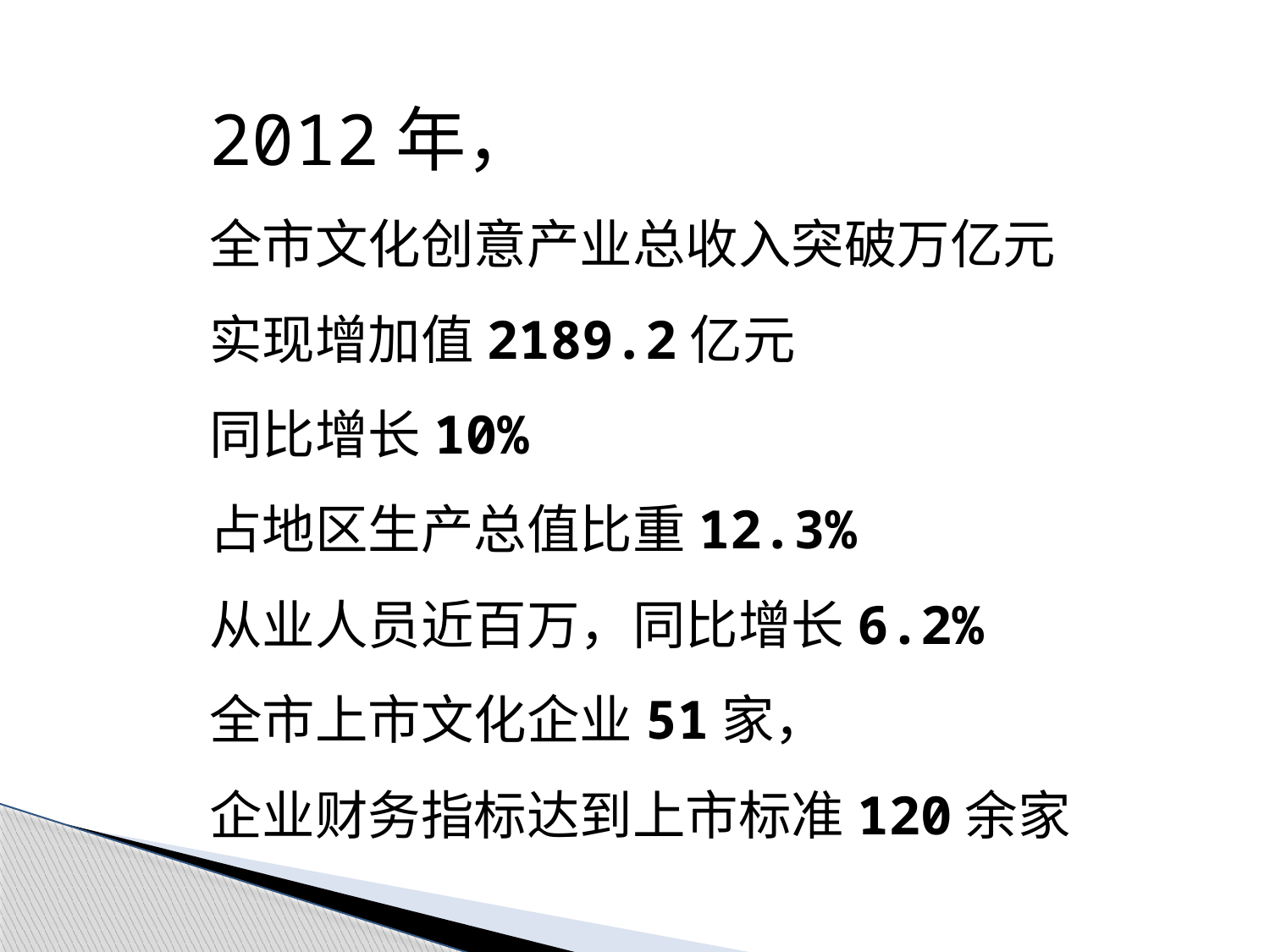

2012年，
全市文化创意产业总收入突破万亿元
实现增加值2189.2亿元
同比增长10%
占地区生产总值比重12.3%
从业人员近百万，同比增长6.2%
全市上市文化企业51家，
企业财务指标达到上市标准120余家